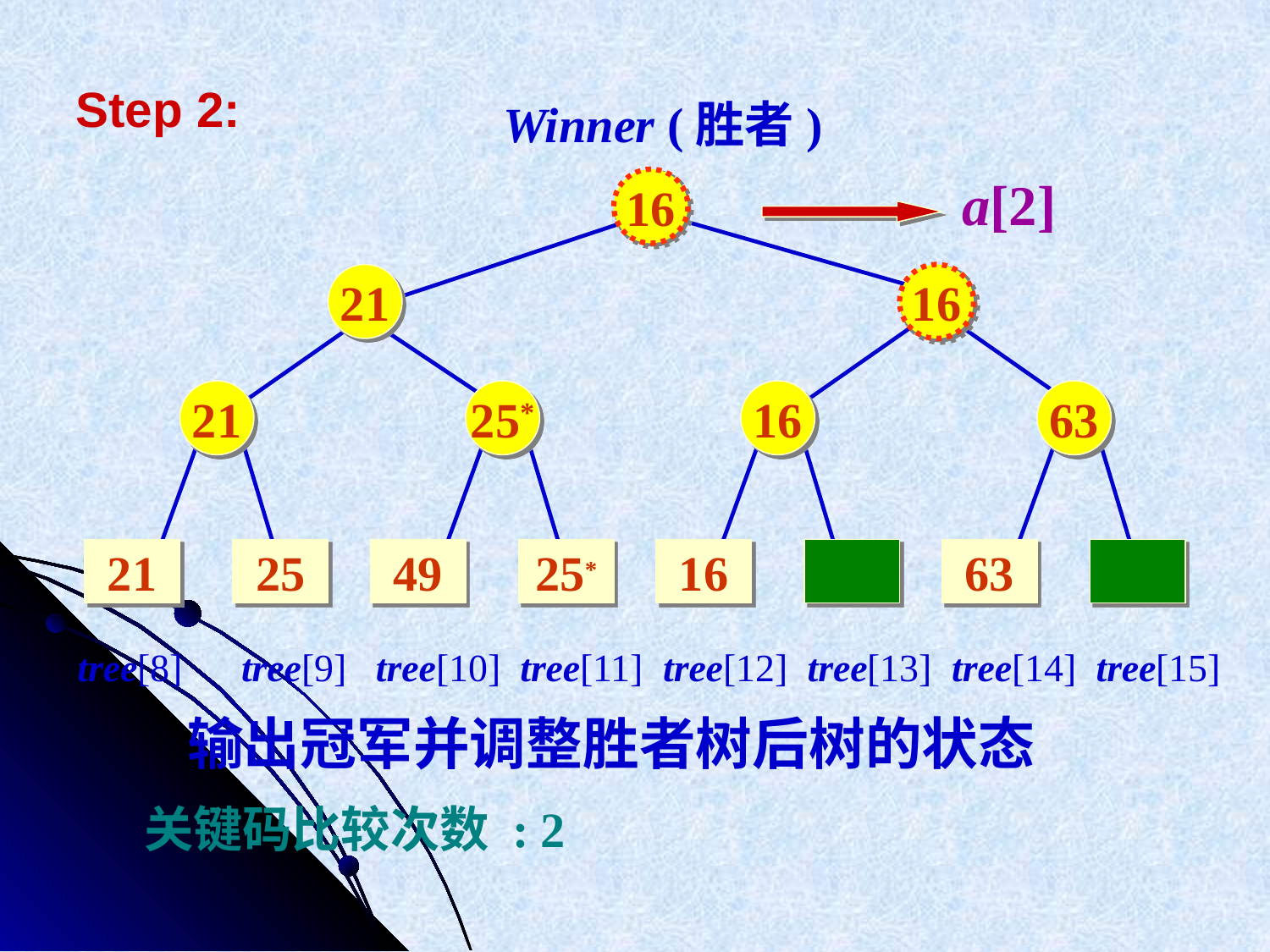

Step 2:
Winner (胜者)
a[2]
16

21
16

21
25*
16
63

21
25
49
25*
16

63

tree[8]      tree[9]   tree[10]  tree[11]  tree[12]  tree[13]  tree[14]  tree[15]
输出冠军并调整胜者树后树的状态
关键码比较次数 : 2